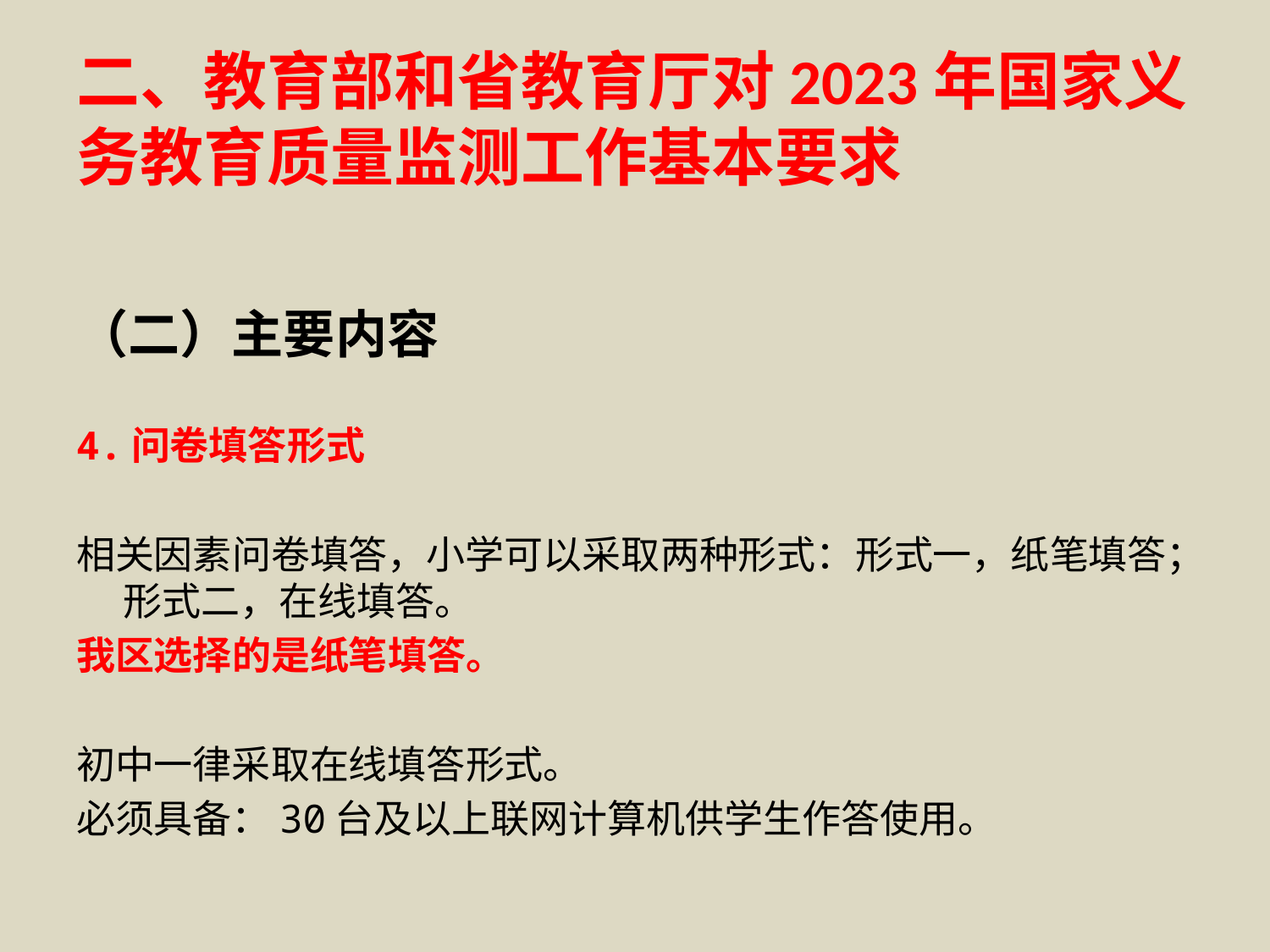

# 二、教育部和省教育厅对2023年国家义务教育质量监测工作基本要求

（二）主要内容

4.问卷填答形式

相关因素问卷填答，小学可以采取两种形式：形式一，纸笔填答；形式二，在线填答。
我区选择的是纸笔填答。

初中一律采取在线填答形式。
必须具备：30台及以上联网计算机供学生作答使用。